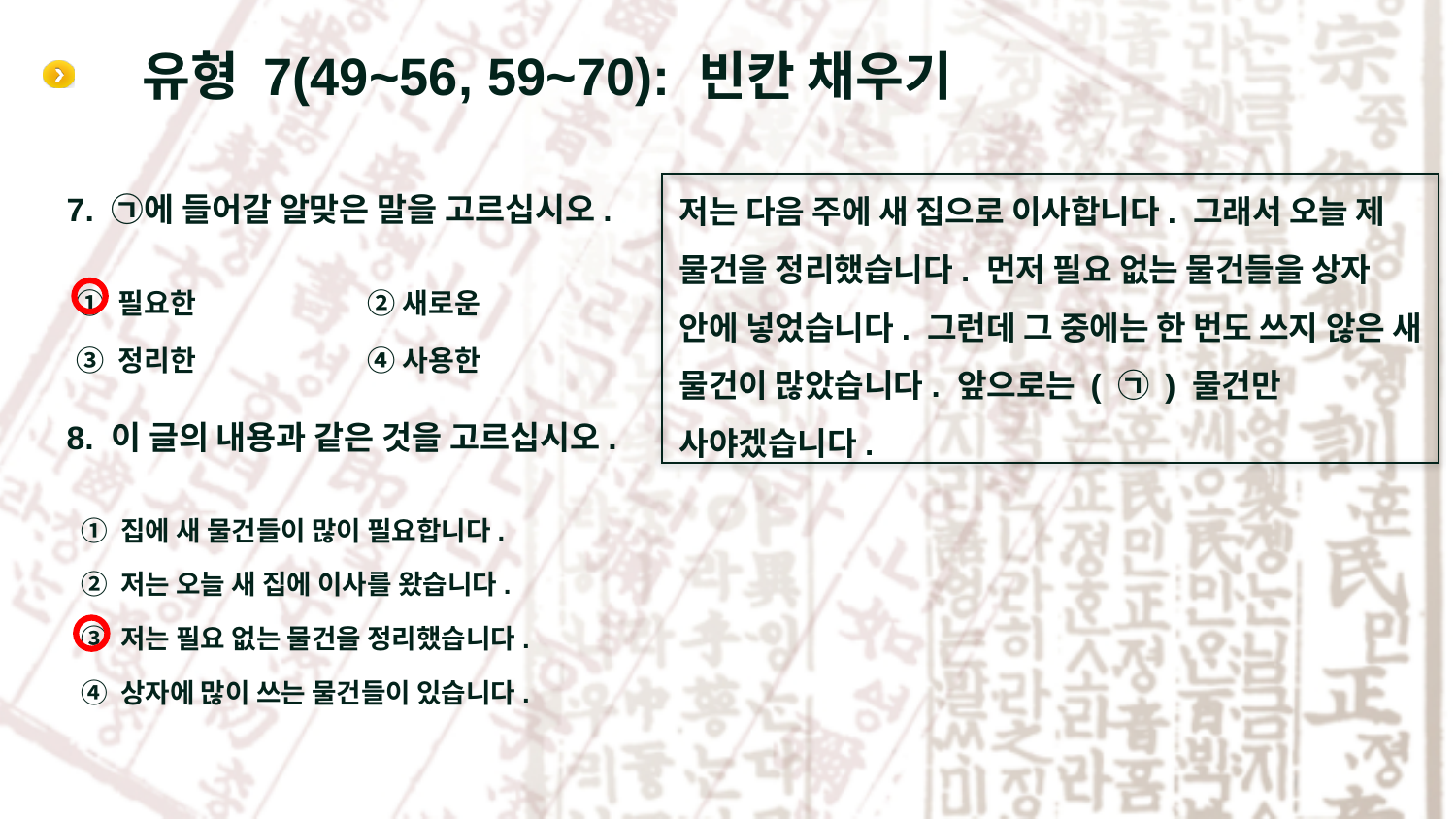

# 유형 7(49~56, 59~70): 빈칸 채우기
저는 다음 주에 새 집으로 이사합니다. 그래서 오늘 제 물건을 정리했습니다. 먼저 필요 없는 물건들을 상자 안에 넣었습니다. 그런데 그 중에는 한 번도 쓰지 않은 새 물건이 많았습니다. 앞으로는 ( ㉠ ) 물건만 사야겠습니다.

7. ㉠에 들어갈 알맞은 말을 고르십시오.
① 필요한 		② 새로운
③ 정리한 		④ 사용한

8. 이 글의 내용과 같은 것을 고르십시오.
① 집에 새 물건들이 많이 필요합니다.
② 저는 오늘 새 집에 이사를 왔습니다.
③ 저는 필요 없는 물건을 정리했습니다.
④ 상자에 많이 쓰는 물건들이 있습니다.